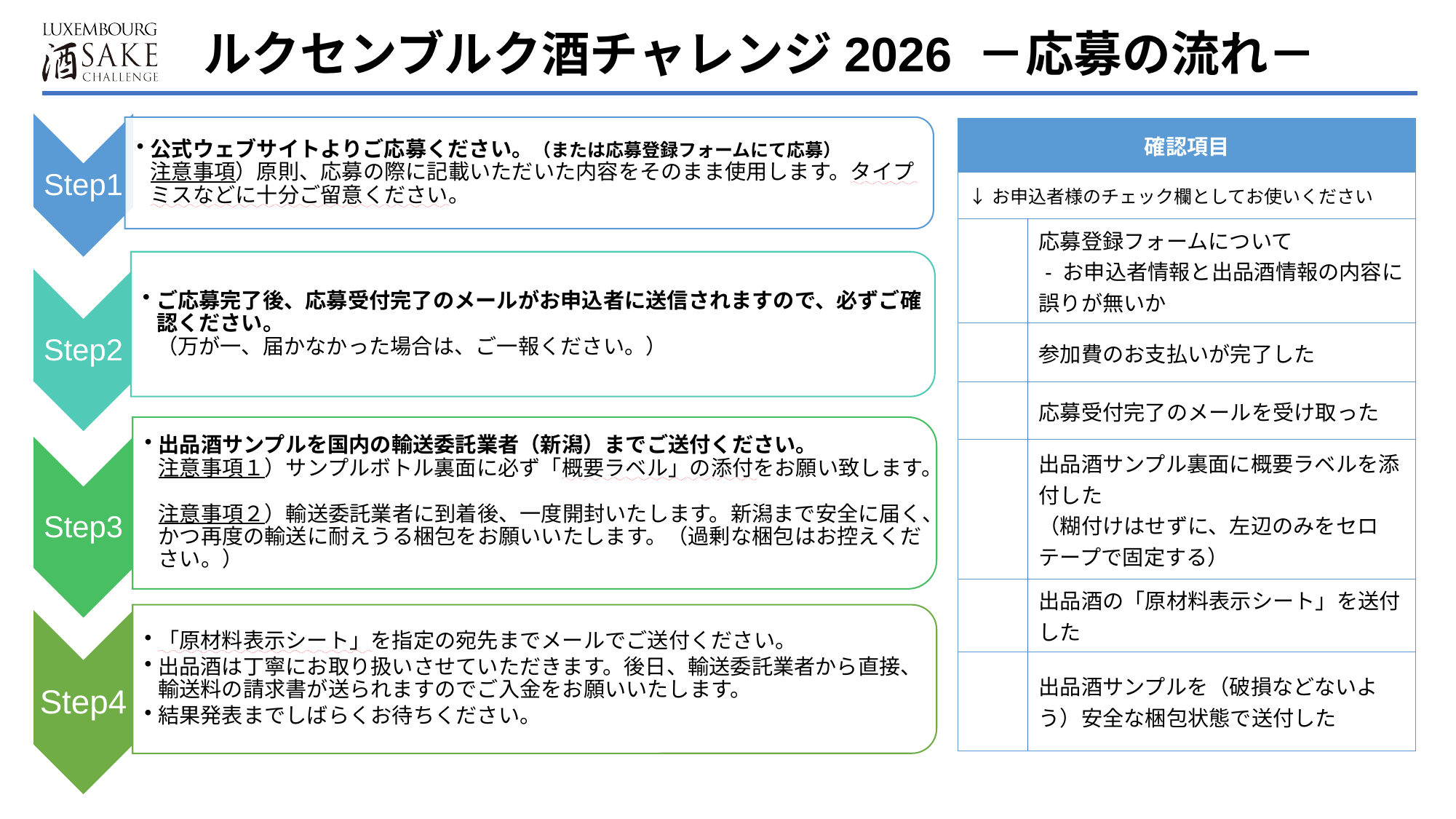

ルクセンブルク酒チャレンジ2026 －応募の流れ－
Step1
公式ウェブサイトよりご応募ください。（または応募登録フォームにて応募）
注意事項）原則、応募の際に記載いただいた内容をそのまま使用します。タイプミスなどに十分ご留意ください。
Step2
ご応募完了後、応募受付完了のメールがお申込者に送信されますので、必ずご確認ください。　　　　　　　　　　　　　　　　　　　　　　　　　
（万が一、届かなかった場合は、ご一報ください。）
Step3
出品酒サンプルを国内の輸送委託業者（新潟）までご送付ください。
注意事項１）サンプルボトル裏面に必ず「概要ラベル」の添付をお願い致します。
注意事項２）輸送委託業者に到着後、一度開封いたします。新潟まで安全に届く、かつ再度の輸送に耐えうる梱包をお願いいたします。（過剰な梱包はお控えください。）
Step4
「原材料表示シート」を指定の宛先までメールでご送付ください。
出品酒は丁寧にお取り扱いさせていただきます。後日、輸送委託業者から直接、輸送料の請求書が送られますのでご入金をお願いいたします。
結果発表までしばらくお待ちください。
| 確認項目 |  |
| --- | --- |
| ↓お申込者様のチェック欄としてお使いください |  |
|  | 応募登録フォームについて - お申込者情報と出品酒情報の内容に誤りが無いか |
|  | 参加費のお支払いが完了した |
|  | 応募受付完了のメールを受け取った |
|  | 出品酒サンプル裏面に概要ラベルを添付した （糊付けはせずに、左辺のみをセロテープで固定する） |
|  | 出品酒の「原材料表示シート」を送付した |
|  | 出品酒サンプルを（破損などないよう）安全な梱包状態で送付した |